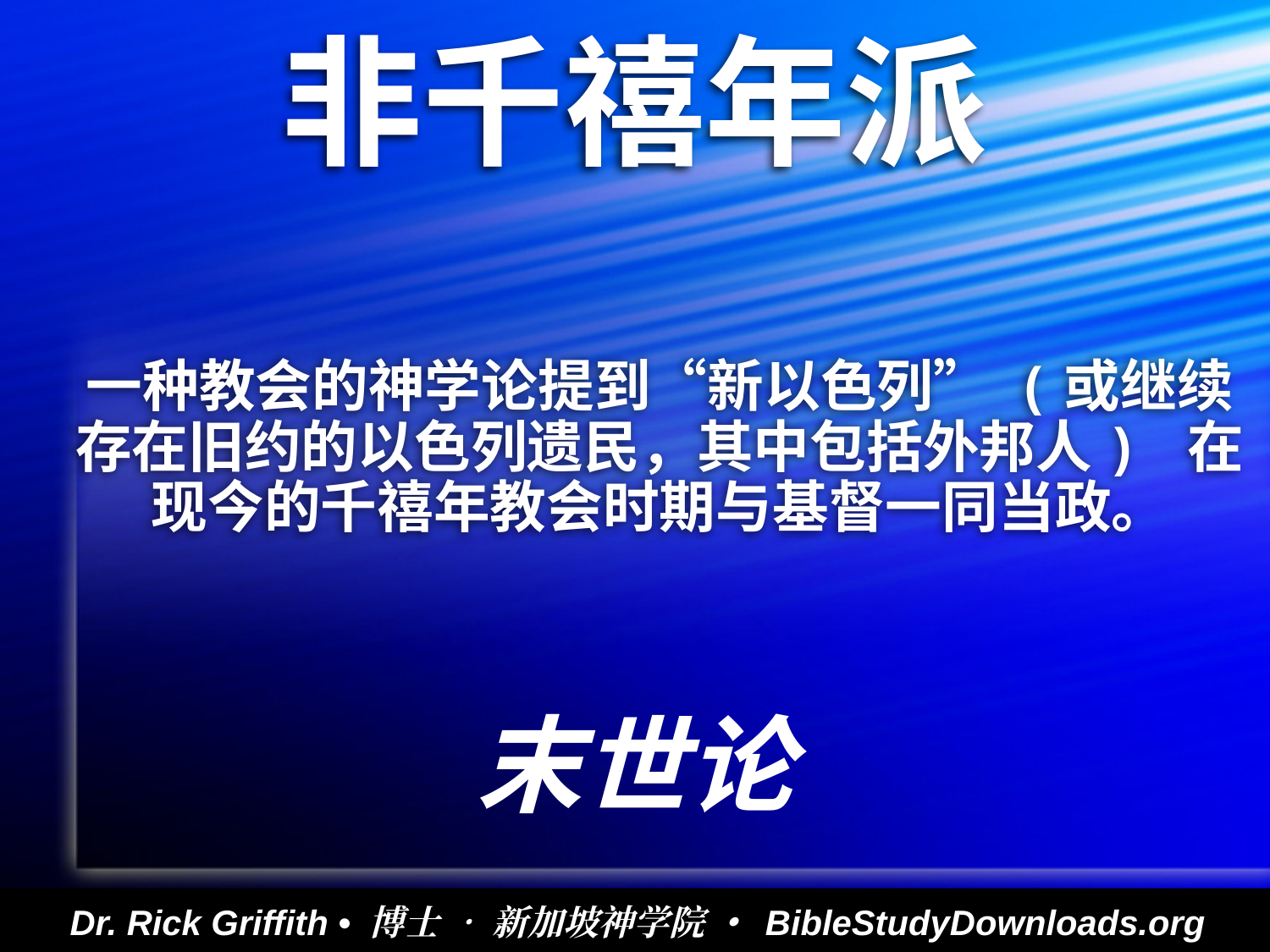

# 非千禧年派
一种教会的神学论提到“新以色列” (或继续存在旧约的以色列遗民，其中包括外邦人) 在现今的千禧年教会时期与基督一同当政。
末世论
Dr. Rick Griffith • 博士 • 新加坡神学院 • BibleStudyDownloads.org